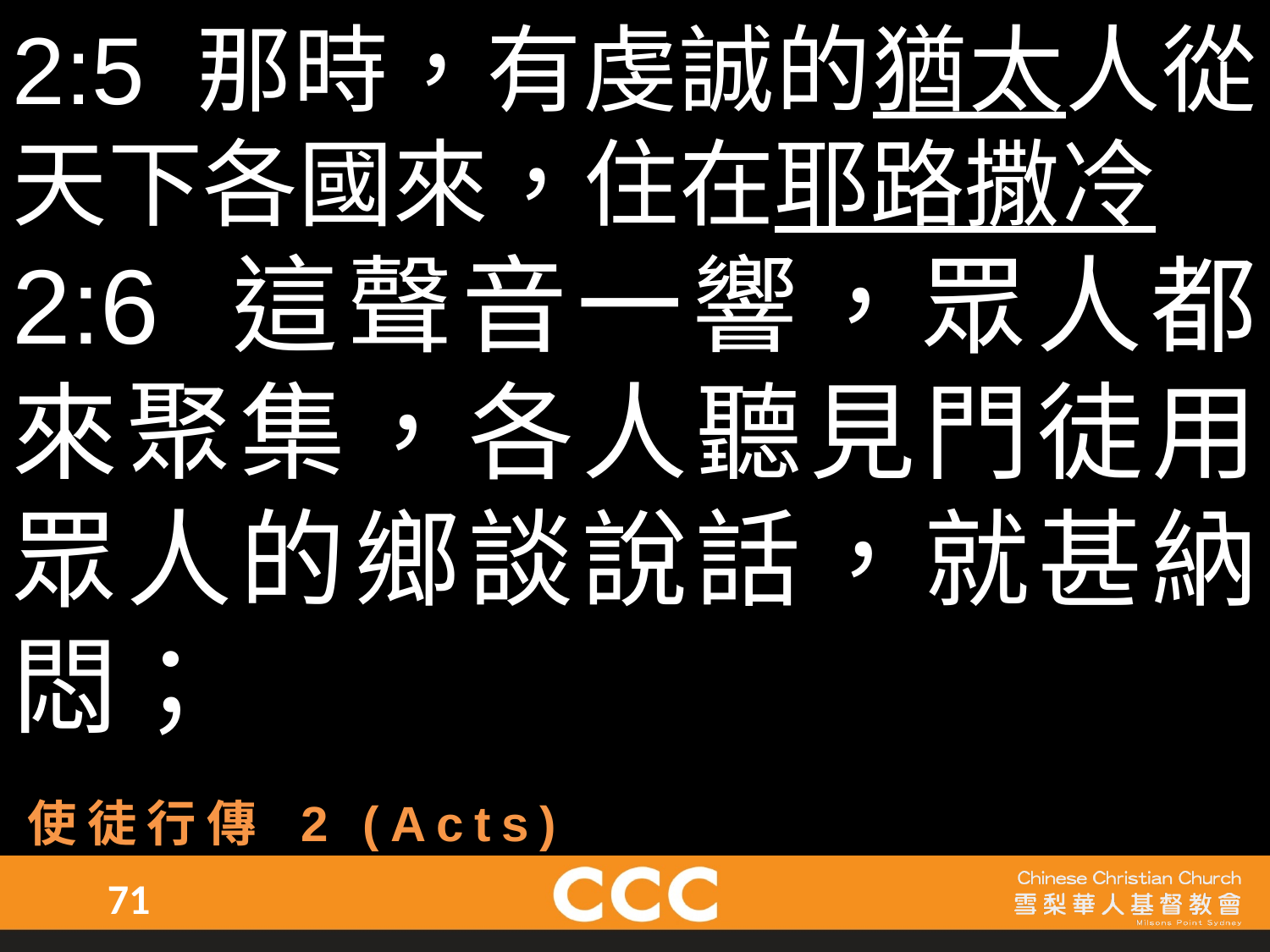

2:5 那時，有虔誠的猶太人從天下各國來，住在耶路撒冷
2:6 這聲音一響，眾人都來聚集，各人聽見門徒用眾人的鄉談說話，就甚納悶；

使徒行傳 2 (Acts)
71